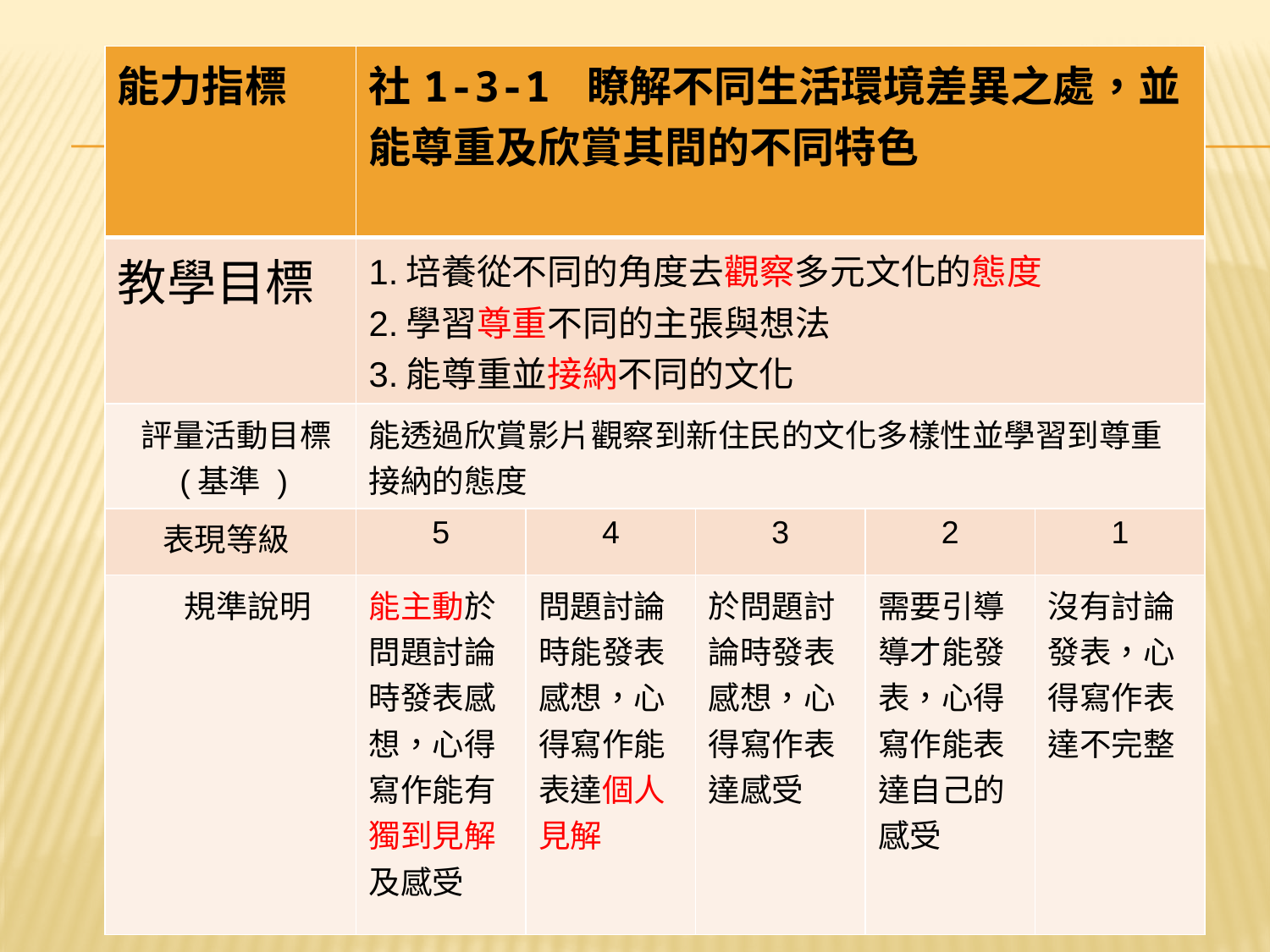

| 能力指標 | 社1-3-1 瞭解不同生活環境差異之處，並能尊重及欣賞其間的不同特色 |  |  |  |  |
| --- | --- | --- | --- | --- | --- |
| 教學目標 | 1.培養從不同的角度去觀察多元文化的態度 2.學習尊重不同的主張與想法 3.能尊重並接納不同的文化 |  |  |  |  |
| 評量活動目標 (基準 ) | 能透過欣賞影片觀察到新住民的文化多樣性並學習到尊重接納的態度 |  |  |  |  |
| 表現等級 | 5 | 4 | 3 | 2 | 1 |
| 規準說明 | 能主動於問題討論時發表感想，心得寫作能有獨到見解及感受 | 問題討論時能發表感想，心得寫作能表達個人見解 | 於問題討論時發表感想，心得寫作表達感受 | 需要引導導才能發表，心得寫作能表達自己的感受 | 沒有討論發表，心得寫作表達不完整 |